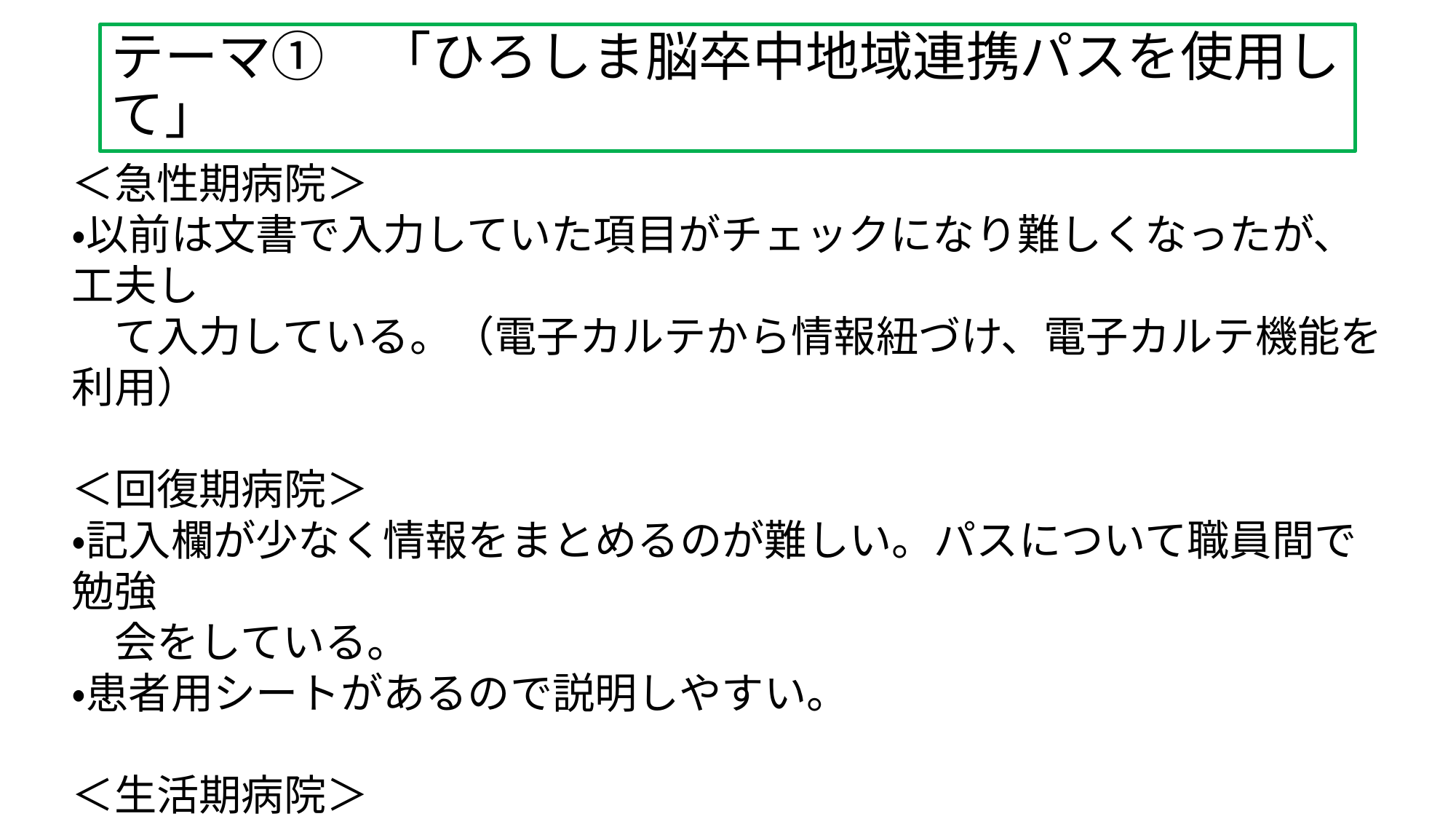

# テーマ①　「ひろしま脳卒中地域連携パスを使用して」
＜急性期病院＞
・以前は文書で入力していた項目がチェックになり難しくなったが、工夫し
　て入力している。（電子カルテから情報紐づけ、電子カルテ機能を利用）

＜回復期病院＞
・記入欄が少なく情報をまとめるのが難しい。パスについて職員間で勉強
　会をしている。
・患者用シートがあるので説明しやすい。

＜生活期病院＞
・パスはあまり来ていない。
・患者用パスの動かし方、書き方が手探りで良く分からない。生活期主治
　医欄すべてをＤｒが書けないので他の職種が書いている。